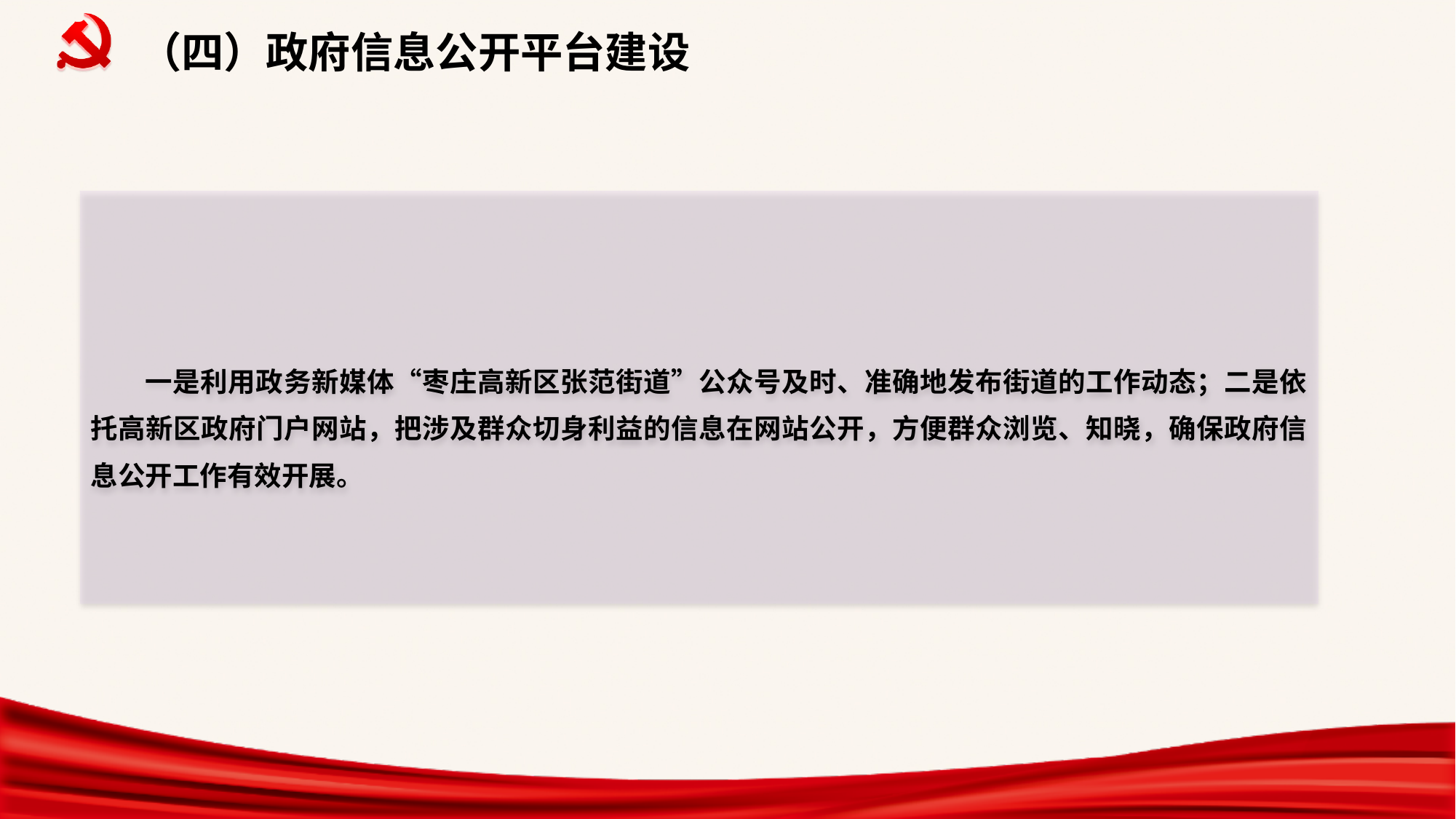

# （四）政府信息公开平台建设

一是利用政务新媒体“枣庄高新区张范街道”公众号及时、准确地发布街道的工作动态；二是依托高新区政府门户网站，把涉及群众切身利益的信息在网站公开，方便群众浏览、知晓，确保政府信息公开工作有效开展。